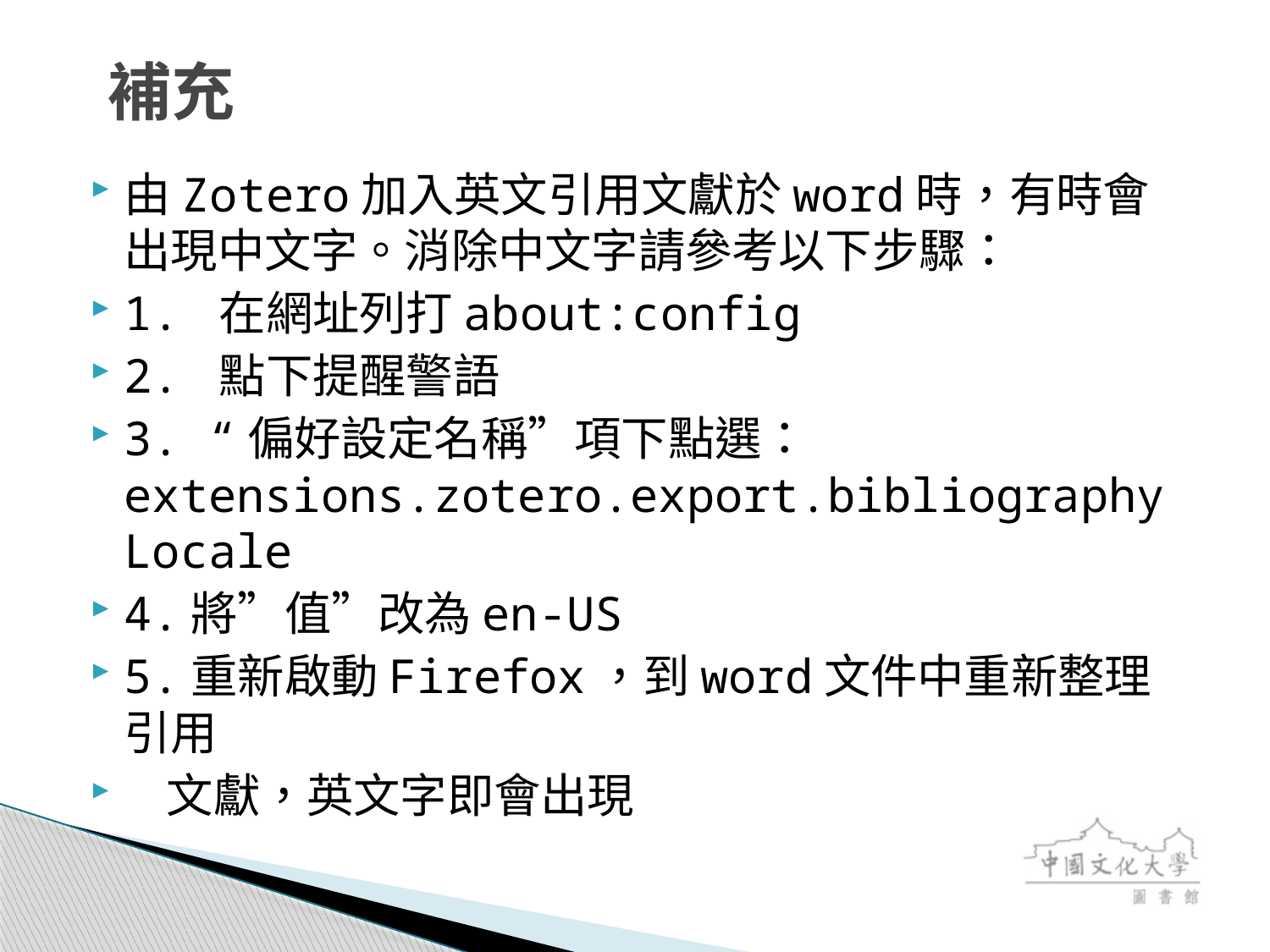

# 補充
由Zotero加入英文引用文獻於word時，有時會出現中文字。消除中文字請參考以下步驟：
1. 在網址列打about:config
2. 點下提醒警語
3. “偏好設定名稱”項下點選：extensions.zotero.export.bibliographyLocale
4.將”值”改為en-US
5.重新啟動Firefox，到word文件中重新整理引用
   文獻，英文字即會出現